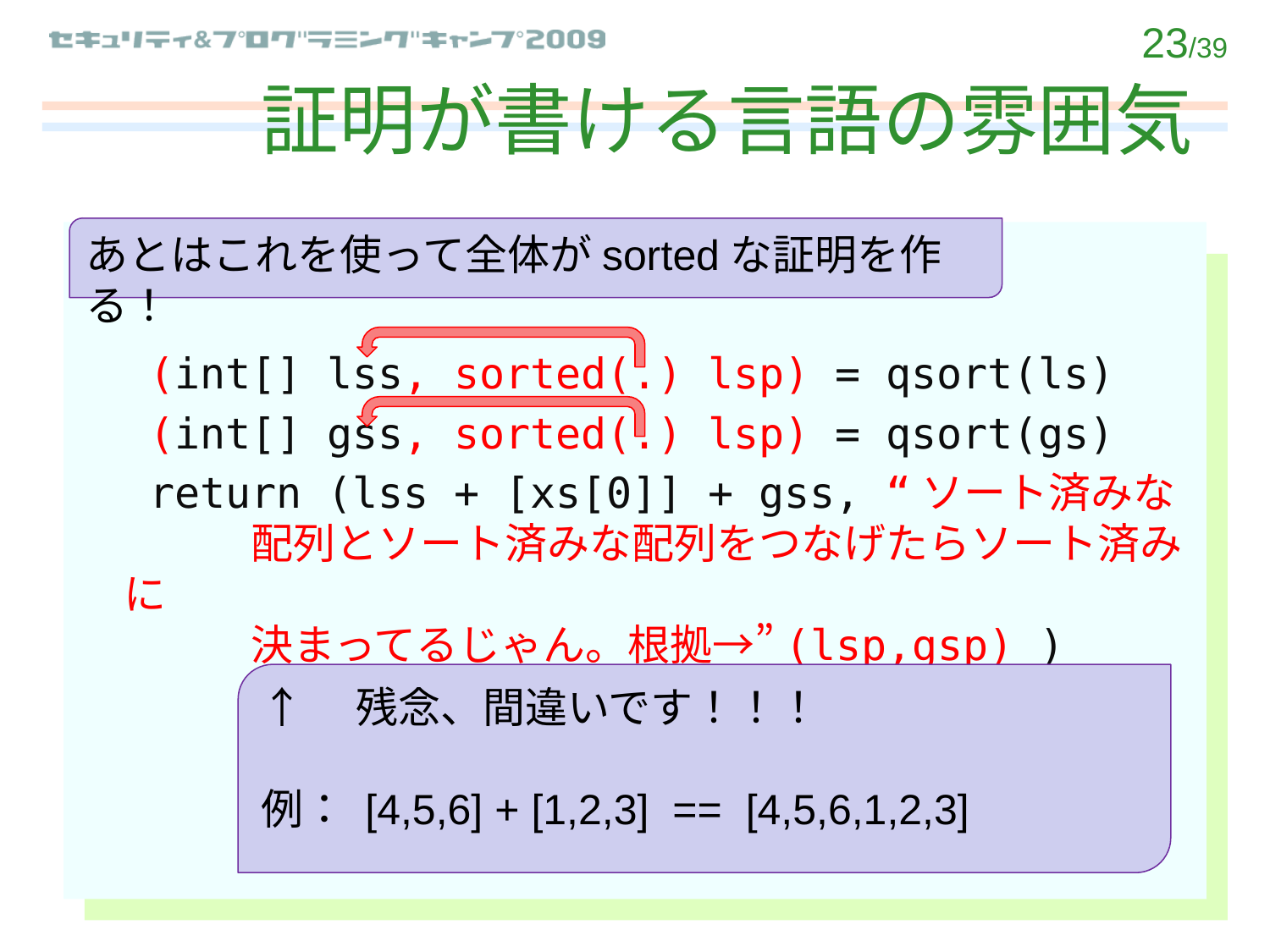

# 証明が書ける言語の雰囲気
あとはこれを使って全体がsortedな証明を作る！

	 (int[] lss, sorted(.) lsp) = qsort(ls)
	 (int[] gss, sorted(.) lsp) = qsort(gs)
	 return (lss + [xs[0]] + gss, “ソート済みな
	配列とソート済みな配列をつなげたらソート済みに
	決まってるじゃん。根拠→”(lsp,gsp) )

↑　残念、間違いです！！！

例： [4,5,6] + [1,2,3]  ==  [4,5,6,1,2,3]